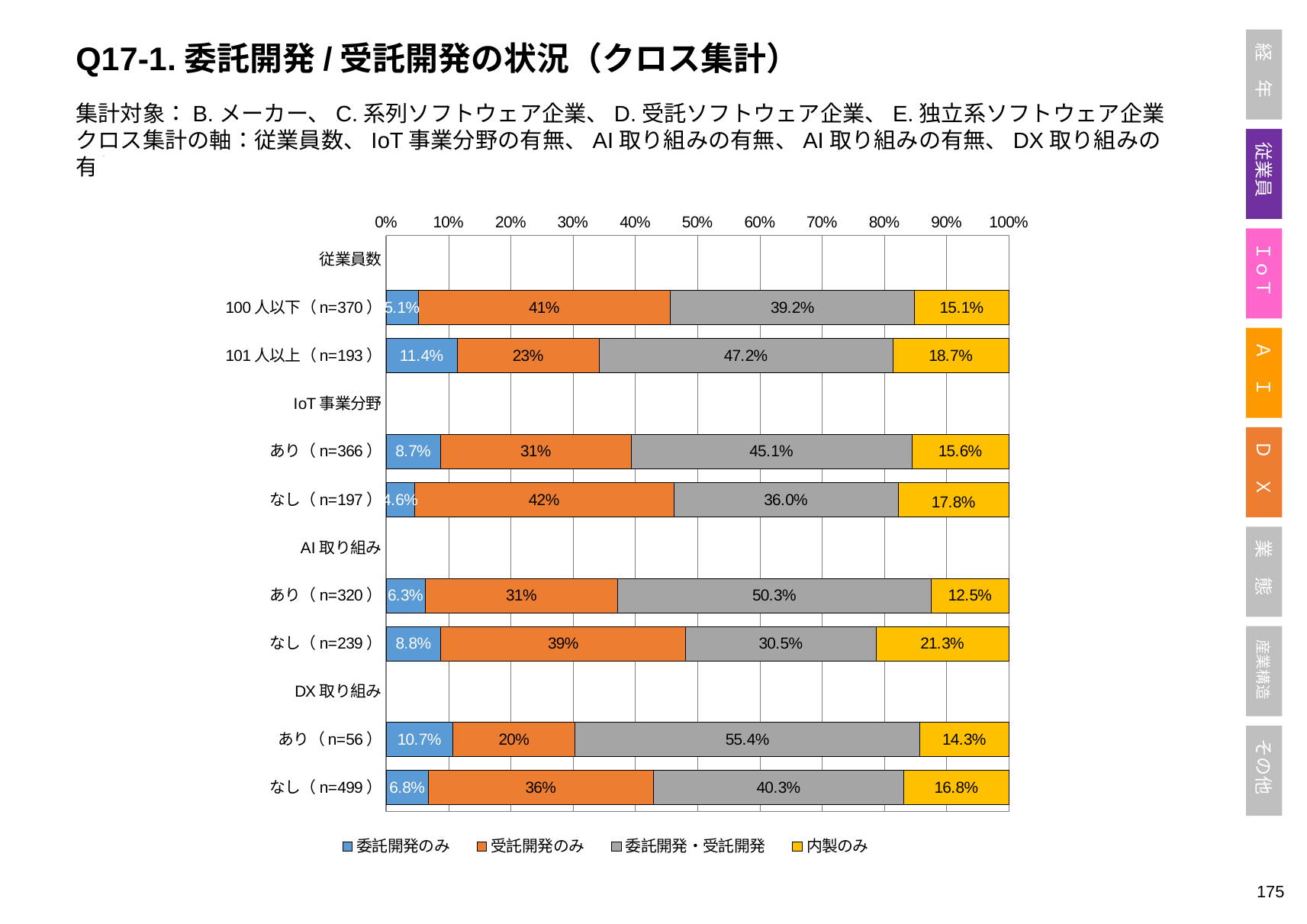

Q17-1.委託開発/受託開発の状況（クロス集計）
集計対象：B.メーカー、C.系列ソフトウェア企業、D.受託ソフトウェア企業、E.独立系ソフトウェア企業
クロス集計の軸：従業員数、IoT事業分野の有無、AI取り組みの有無、AI取り組みの有無、DX取り組みの有無

### Chart

| Category | 委託開発のみ | 受託開発のみ | 委託開発・受託開発 | 内製のみ |
|---|---|---|---|---|
| 従業員数 | None | None | None | None |
| 100人以下（n=370） | 0.051351351351351354 | 0.40540540540540543 | 0.3918918918918919 | 0.15135135135135136 |
| 101人以上（n=193） | 0.11398963730569948 | 0.22797927461139897 | 0.47150259067357514 | 0.18652849740932642 |
| IoT事業分野 | None | None | None | None |
| あり（n=366） | 0.08743169398907104 | 0.30601092896174864 | 0.45081967213114754 | 0.1557377049180328 |
| なし（n=197） | 0.04568527918781726 | 0.41624365482233505 | 0.3604060913705584 | 0.17766497461928935 |
| AI取り組み | None | None | None | None |
| あり（n=320） | 0.0625 | 0.309375 | 0.503125 | 0.125 |
| なし（n=239） | 0.08786610878661087 | 0.39330543933054396 | 0.3054393305439331 | 0.21338912133891214 |
| DX取り組み | None | None | None | None |
| あり（n=56） | 0.10714285714285714 | 0.19642857142857142 | 0.5535714285714286 | 0.14285714285714285 |
| なし（n=499） | 0.06813627254509018 | 0.36072144288577157 | 0.4028056112224449 | 0.1683366733466934 |
175